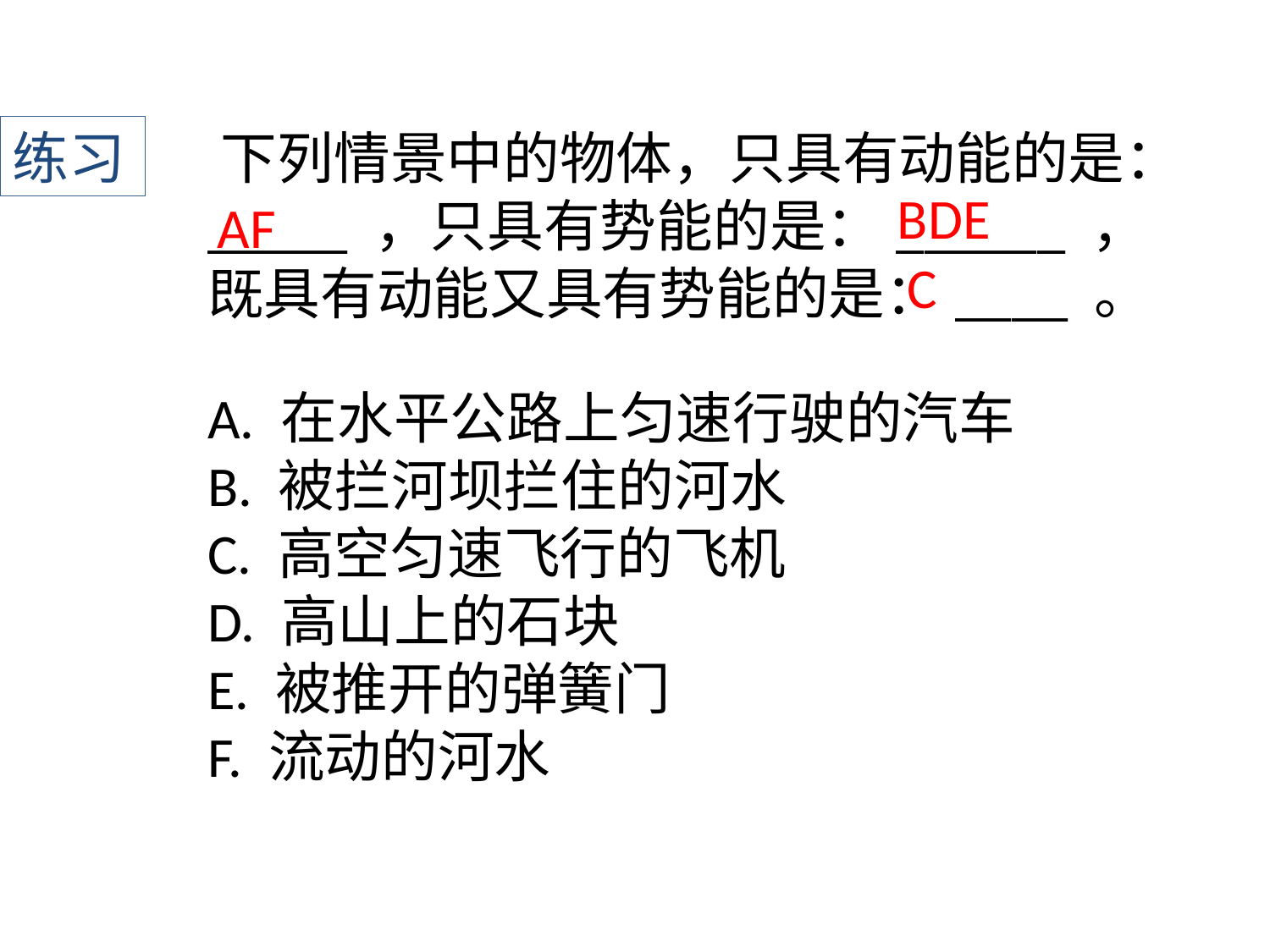

练习
﻿下列情景中的物体，只具有动能的是：_____ ，只具有势能的是：______ ，既具有动能又具有势能的是：____ 。
BDE
AF
C
A. 在水平公路上匀速行驶的汽车
B. 被拦河坝拦住的河水
C. 高空匀速飞行的飞机
D. 高山上的石块
E. 被推开的弹簧门
F. 流动的河水